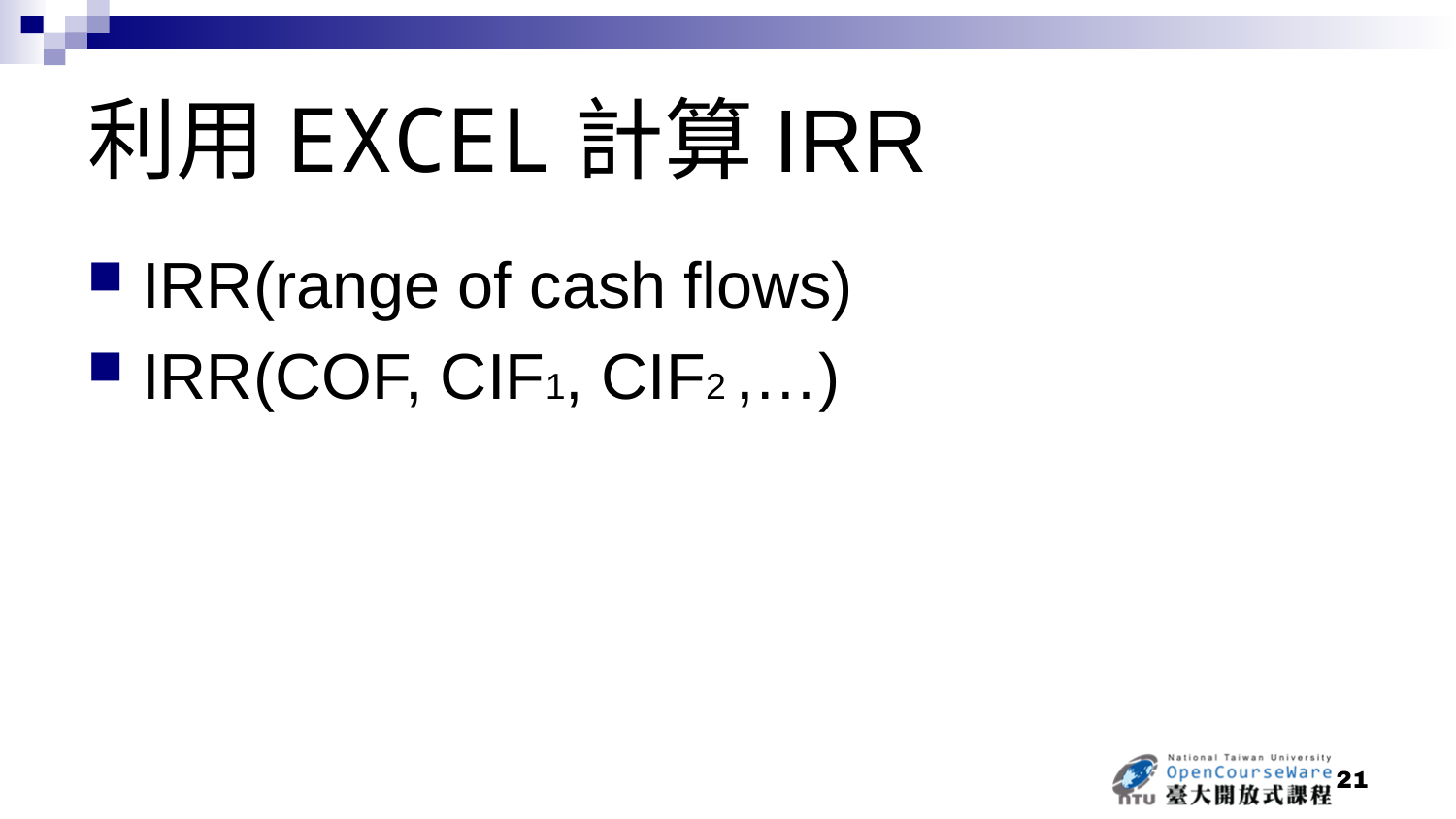

# 利用EXCEL計算IRR
IRR(range of cash flows)
IRR(COF, CIF1, CIF2 ,…)
21